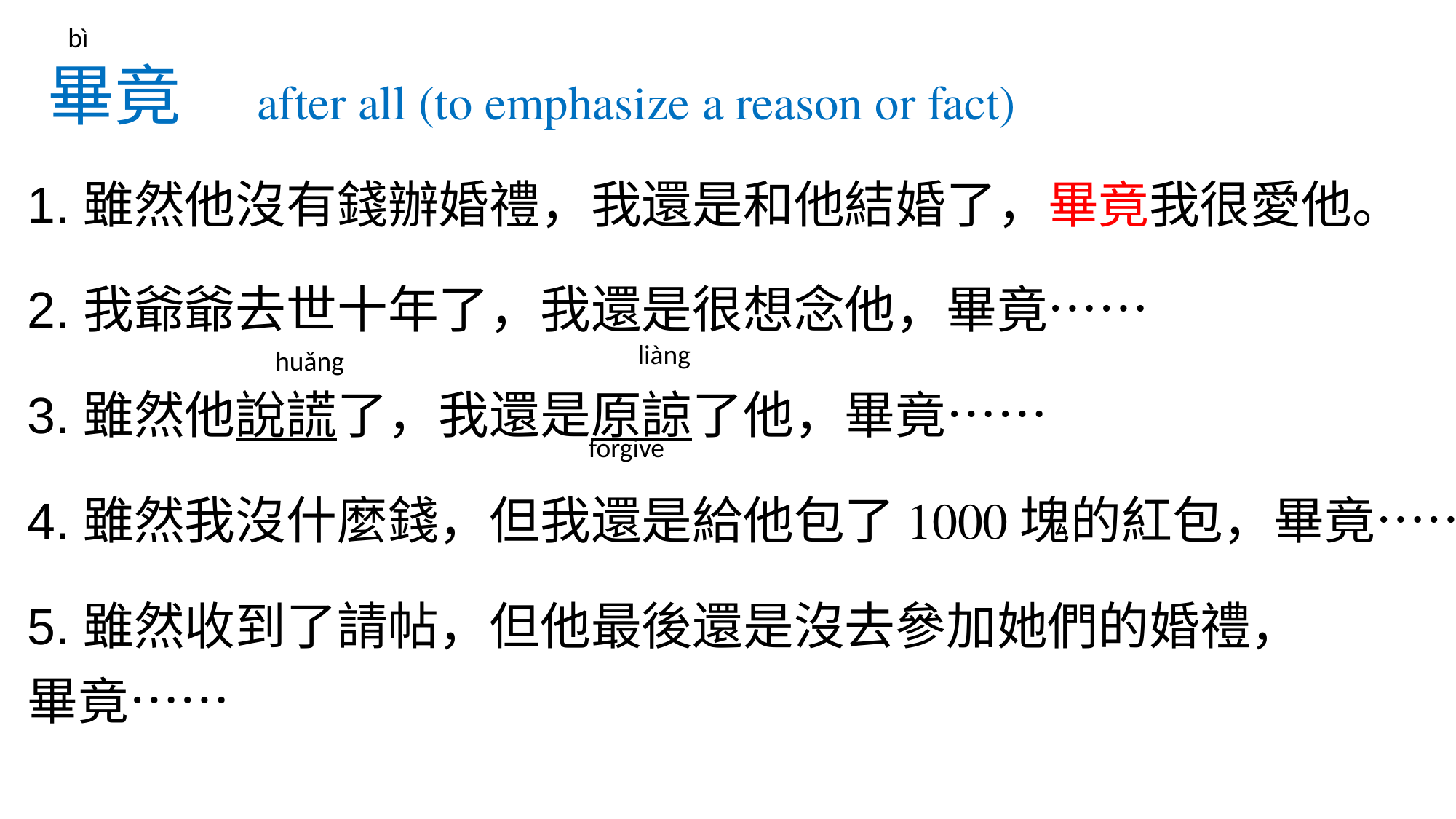

bì
# 畢竟    after all (to emphasize a reason or fact)
雖然他沒有錢辦婚禮，我還是和他結婚了，畢竟我很愛他。
我爺爺去世十年了，我還是很想念他，畢竟……
雖然他說謊了，我還是原諒了他，畢竟……
雖然我沒什麼錢，但我還是給他包了1000塊的紅包，畢竟……
雖然收到了請帖，但他最後還是沒去參加她們的婚禮，
畢竟……

liàng
huǎng
forgive